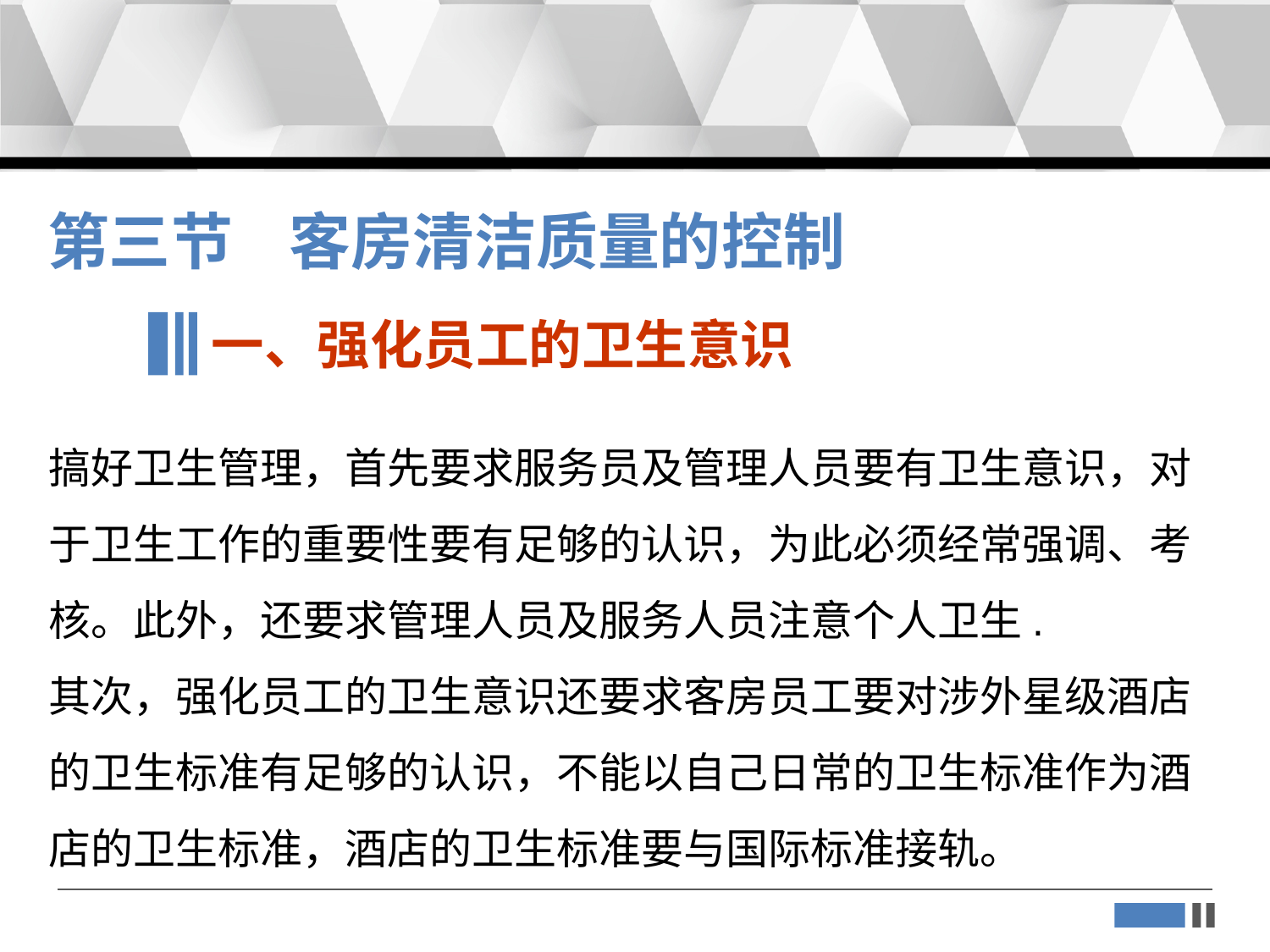

第三节    客房清洁质量的控制
一、强化员工的卫生意识

搞好卫生管理，首先要求服务员及管理人员要有卫生意识，对于卫生工作的重要性要有足够的认识，为此必须经常强调、考核。此外，还要求管理人员及服务人员注意个人卫生.
其次，强化员工的卫生意识还要求客房员工要对涉外星级酒店的卫生标准有足够的认识，不能以自己日常的卫生标准作为酒店的卫生标准，酒店的卫生标准要与国际标准接轨。